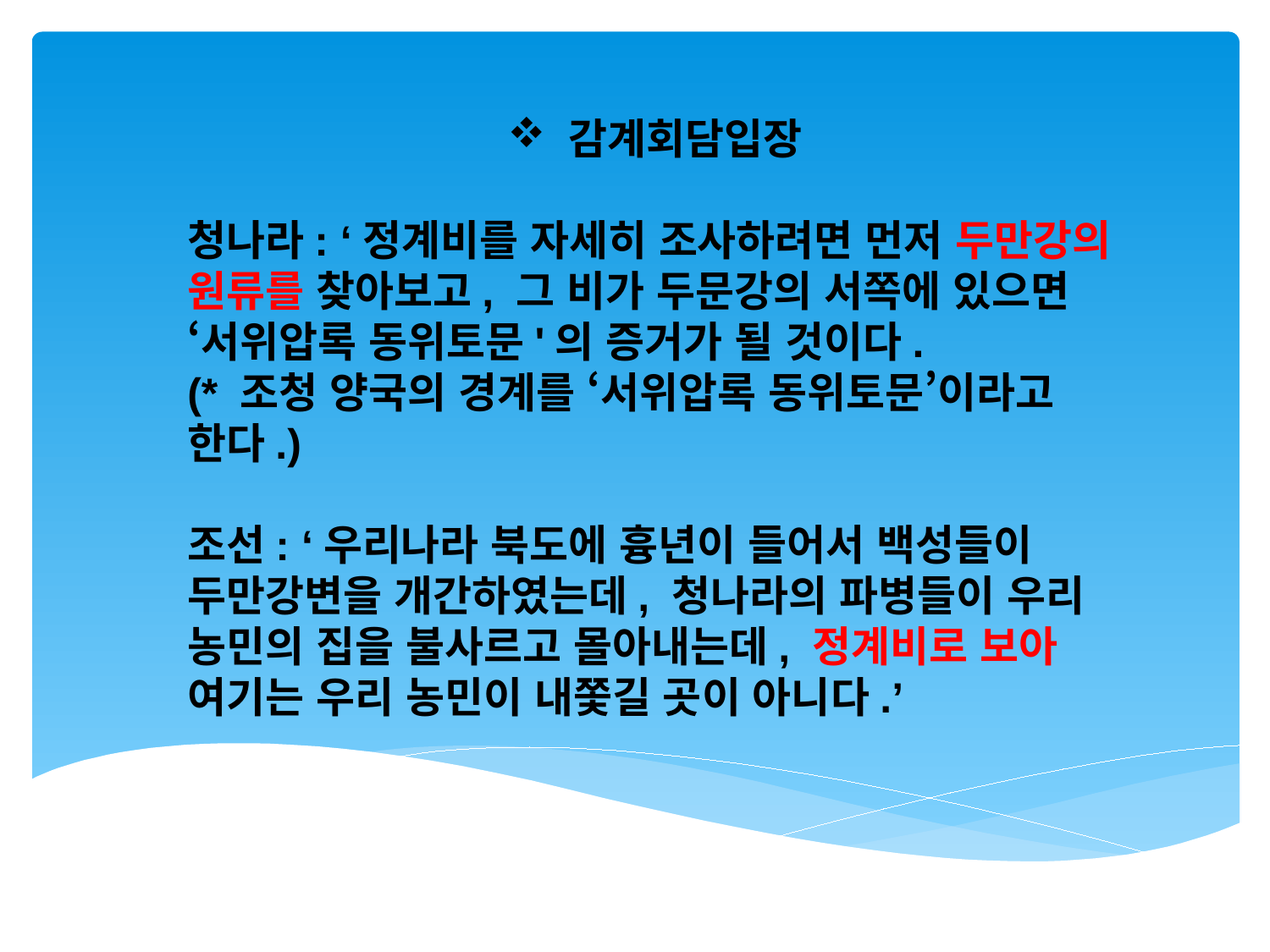

감계회담입장

청나라: ‘정계비를 자세히 조사하려면 먼저 두만강의 원류를 찾아보고, 그 비가 두문강의 서쪽에 있으면 ‘서위압록 동위토문'의 증거가 될 것이다.
(* 조청 양국의 경계를 ‘서위압록 동위토문’이라고 한다.)

조선: ‘우리나라 북도에 흉년이 들어서 백성들이 두만강변을 개간하였는데, 청나라의 파병들이 우리 농민의 집을 불사르고 몰아내는데, 정계비로 보아 여기는 우리 농민이 내쫓길 곳이 아니다.’